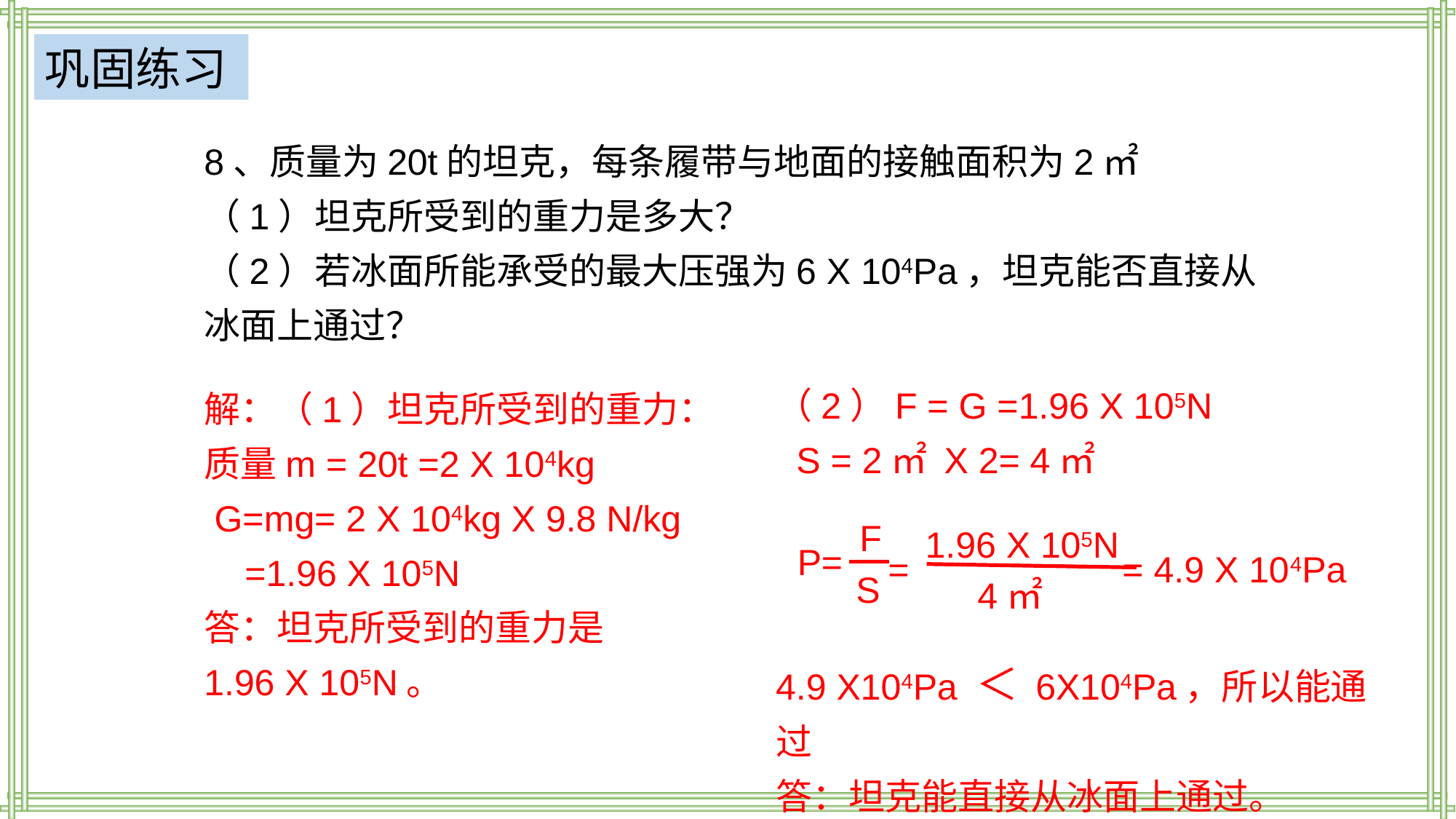

巩固练习
8、质量为20t的坦克，每条履带与地面的接触面积为2㎡
（1）坦克所受到的重力是多大？
（2）若冰面所能承受的最大压强为6 X 104Pa，坦克能否直接从冰面上通过？
（2）F = G =1.96 X 105N
  S = 2㎡ X 2= 4㎡

           =                     = 4.9 X 104Pa

4.9 X104Pa ＜ 6X104Pa，所以能通过
答：坦克能直接从冰面上通过。
F
P=
S
1.96 X 105N
4㎡
解：（1）坦克所受到的重力：
质量m = 20t =2 X 104kg
 G=mg= 2 X 104kg X 9.8 N/kg
    =1.96 X 105N
答：坦克所受到的重力是
1.96 X 105N。